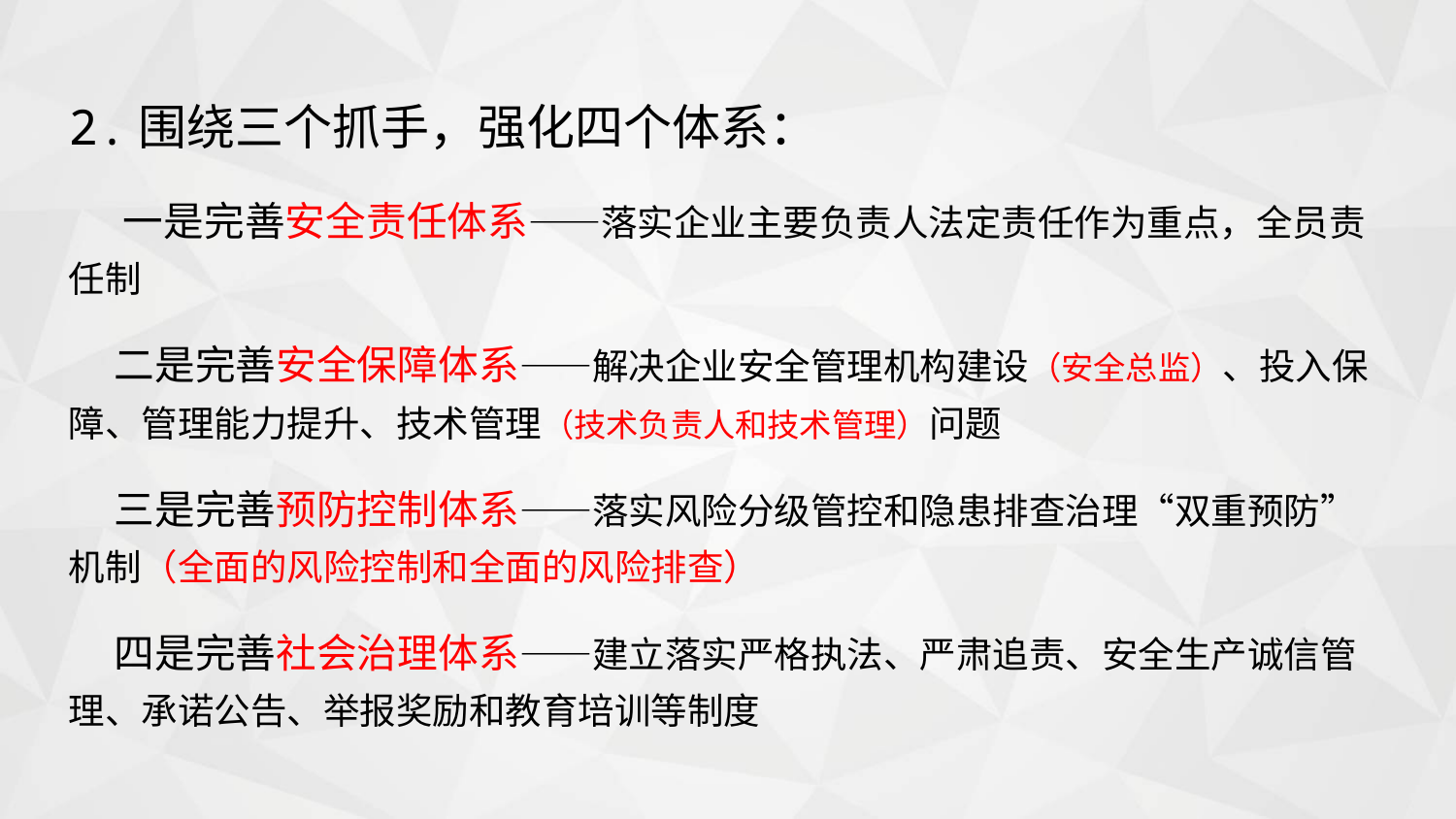

2.围绕三个抓手，强化四个体系：

     一是完善安全责任体系——落实企业主要负责人法定责任作为重点，全员责任制

    二是完善安全保障体系——解决企业安全管理机构建设（安全总监）、投入保障、管理能力提升、技术管理（技术负责人和技术管理）问题

    三是完善预防控制体系——落实风险分级管控和隐患排查治理“双重预防”机制（全面的风险控制和全面的风险排查）

    四是完善社会治理体系——建立落实严格执法、严肃追责、安全生产诚信管理、承诺公告、举报奖励和教育培训等制度